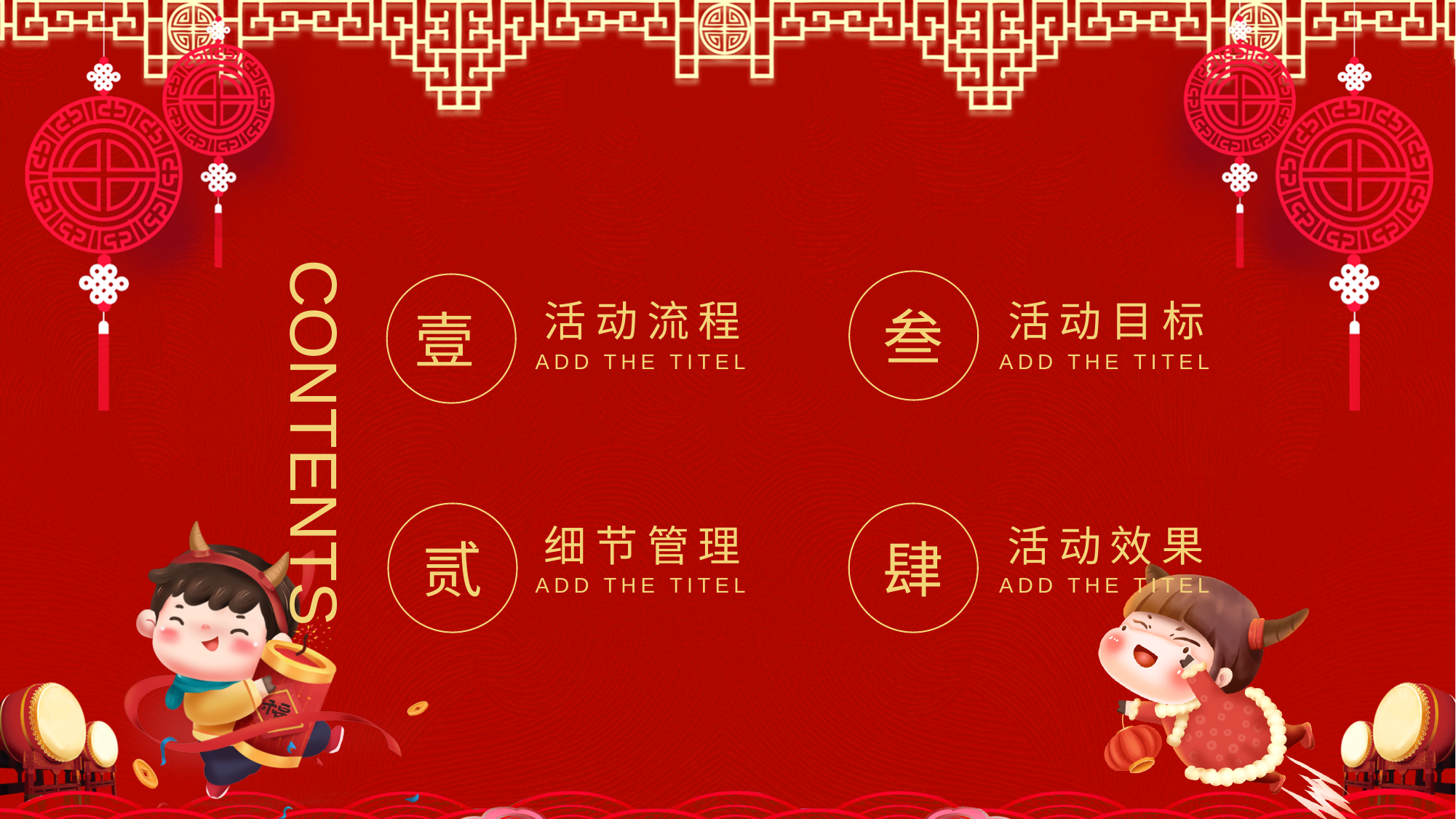

叁
活动目标
壹
活动流程
贰
细节管理
肆
活动效果
ADD THE TITEL
ADD THE TITEL
ADD THE TITEL
ADD THE TITEL
CONTENTS